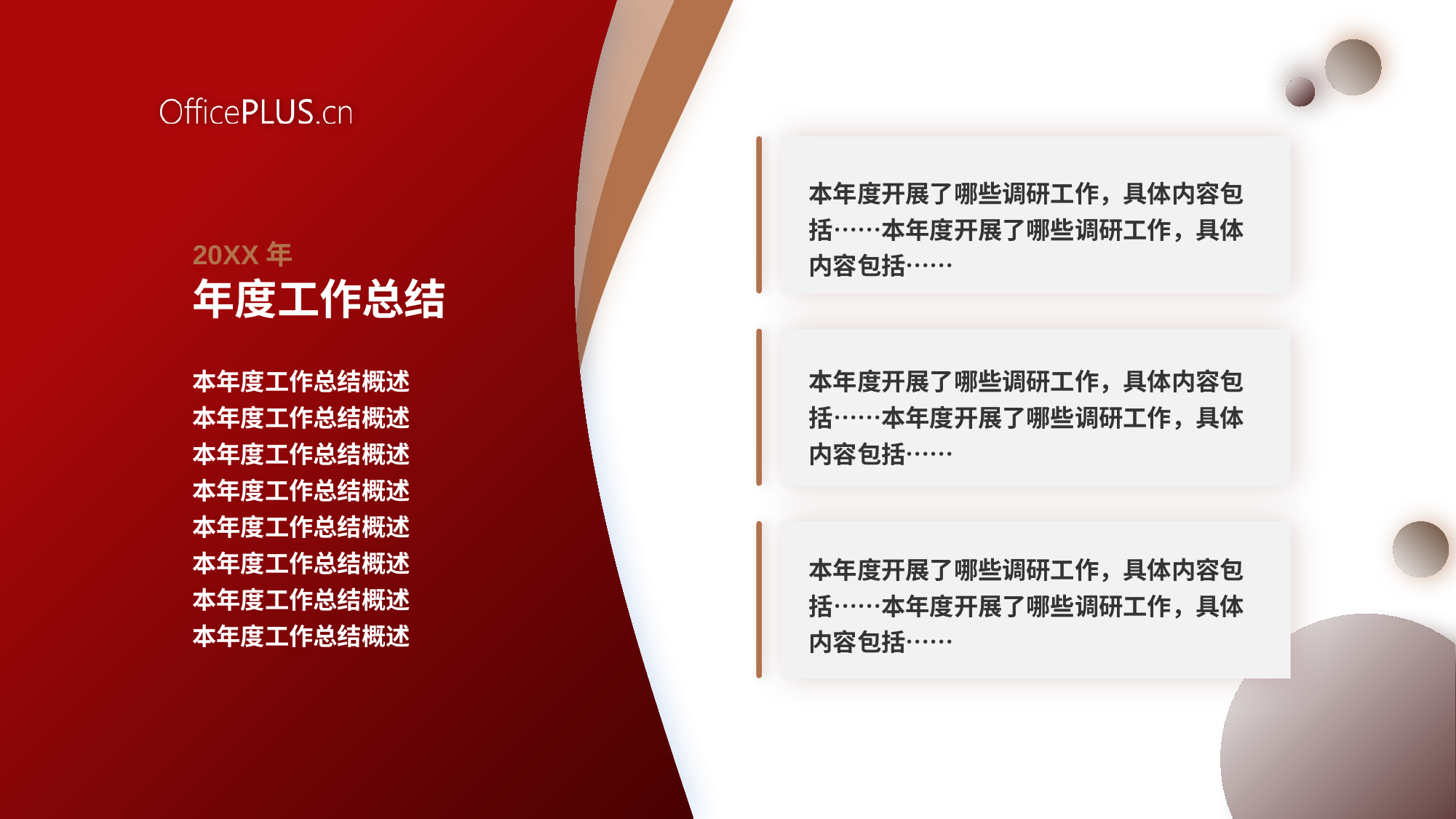

本年度开展了哪些调研工作，具体内容包括……本年度开展了哪些调研工作，具体内容包括……
20XX年
年度工作总结

本年度工作总结概述
本年度工作总结概述
本年度工作总结概述
本年度工作总结概述
本年度工作总结概述
本年度工作总结概述
本年度工作总结概述
本年度工作总结概述
本年度开展了哪些调研工作，具体内容包括……本年度开展了哪些调研工作，具体内容包括……

本年度开展了哪些调研工作，具体内容包括……本年度开展了哪些调研工作，具体内容包括……